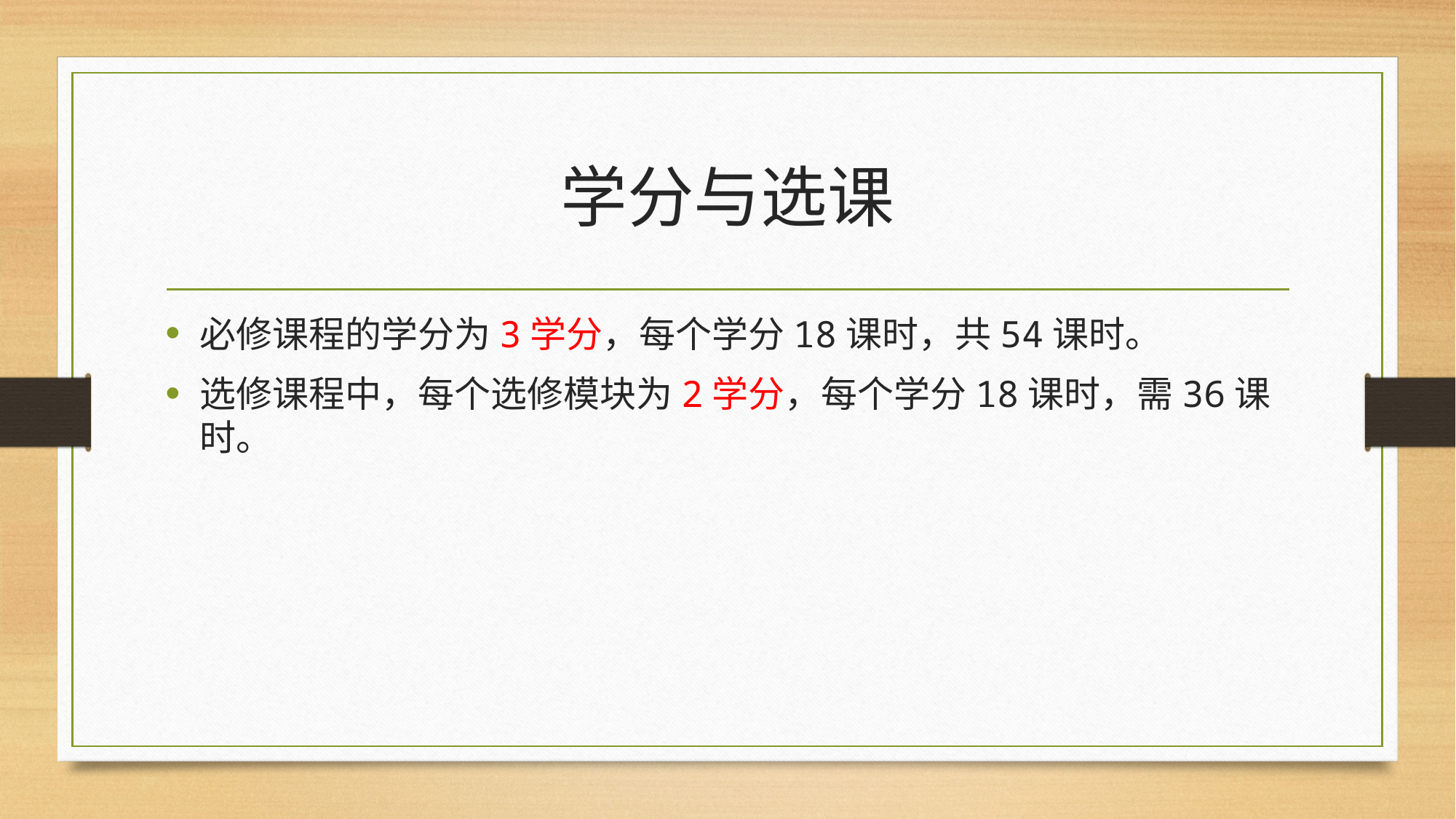

# 学分与选课
必修课程的学分为3学分，每个学分18课时，共54课时。
选修课程中，每个选修模块为2学分，每个学分18课时，需36课时。